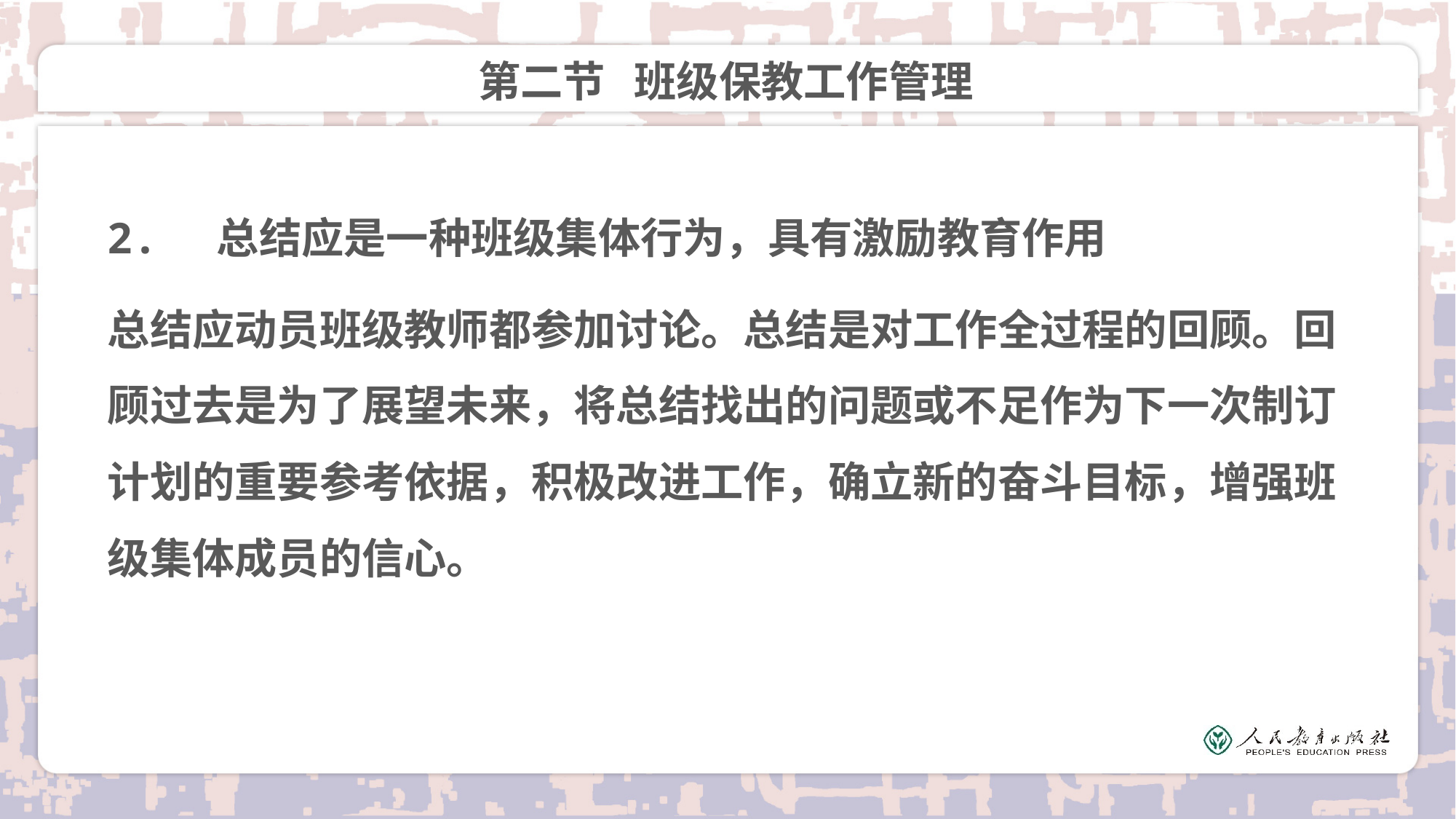

# 第二节   班级保教工作管理
2.	总结应是一种班级集体行为，具有激励教育作用
总结应动员班级教师都参加讨论。总结是对工作全过程的回顾。回顾过去是为了展望未来，将总结找出的问题或不足作为下一次制订计划的重要参考依据，积极改进工作，确立新的奋斗目标，增强班级集体成员的信心。